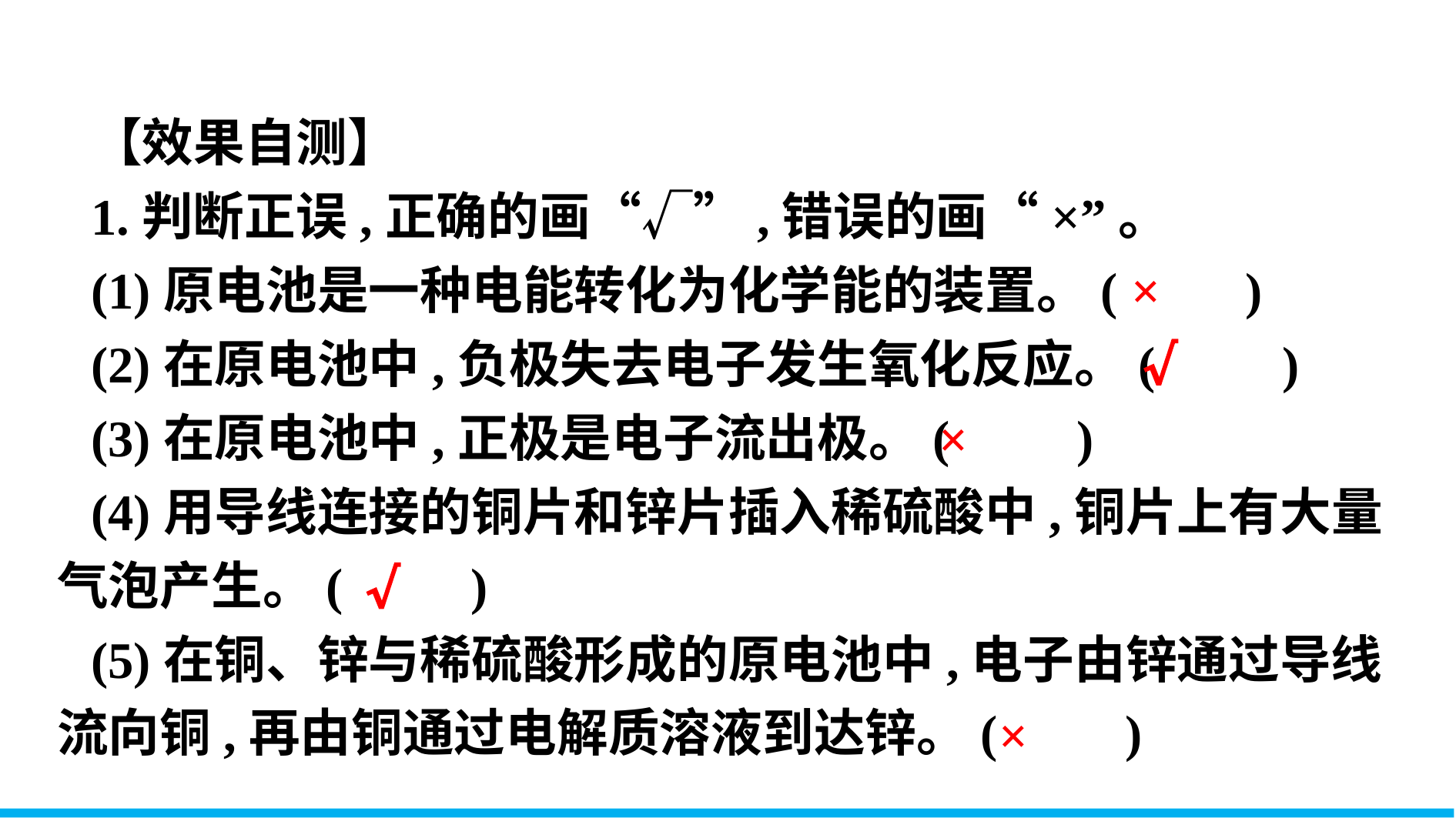

【效果自测】
1.判断正误,正确的画“√”,错误的画“×”。
(1)原电池是一种电能转化为化学能的装置。(　　)
(2)在原电池中,负极失去电子发生氧化反应。(　　)
(3)在原电池中,正极是电子流出极。(　　)
(4)用导线连接的铜片和锌片插入稀硫酸中,铜片上有大量气泡产生。(　　)
(5)在铜、锌与稀硫酸形成的原电池中,电子由锌通过导线流向铜,再由铜通过电解质溶液到达锌。(　　)
×
√
×
√
×